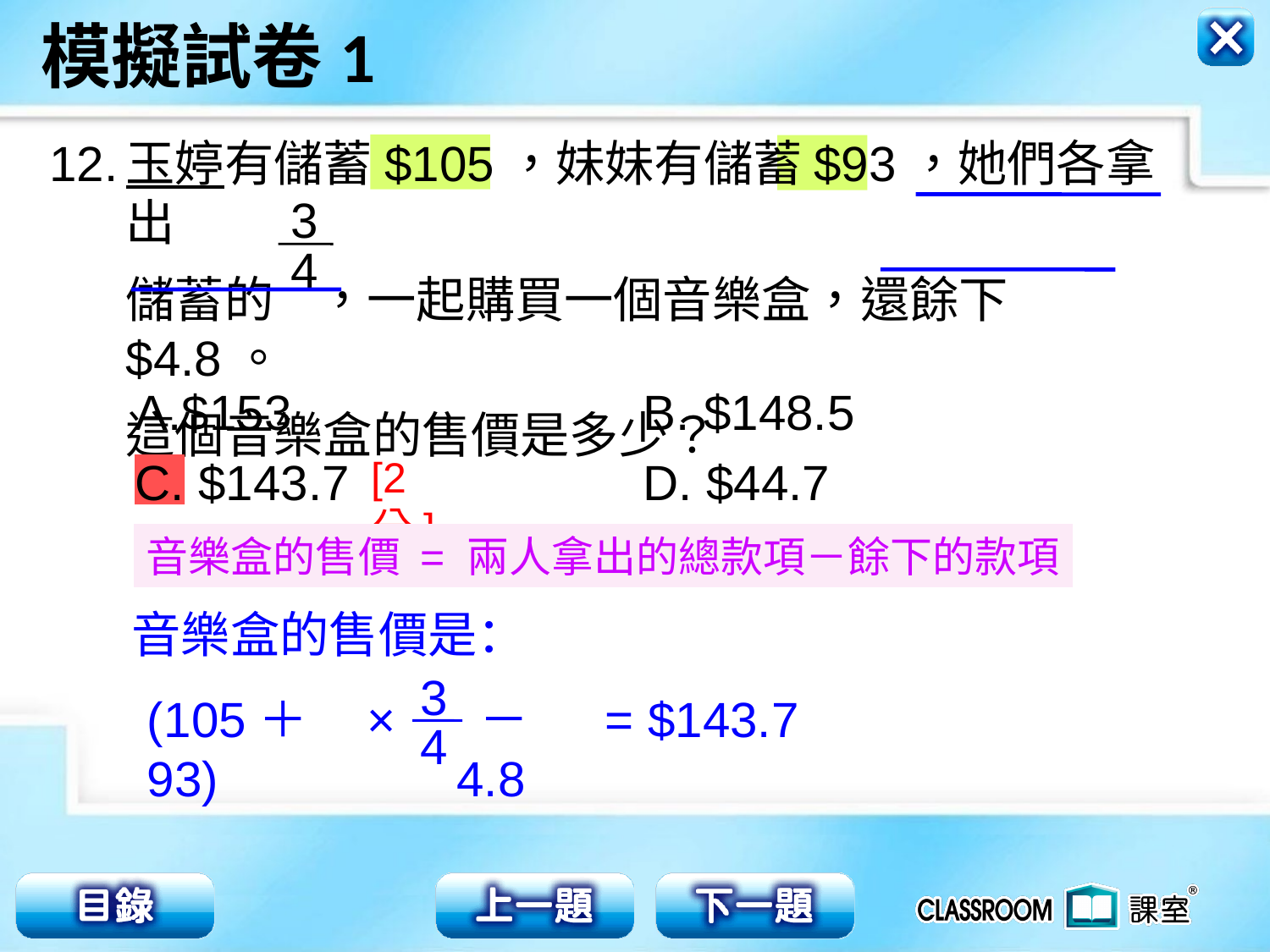

12.
玉婷有儲蓄$105，妹妹有儲蓄$93，她們各拿出
儲蓄的    ，一起購買一個音樂盒，還餘下$4.8。
這個音樂盒的售價是多少？

3
4

A.$153			B. $148.5
C. $143.7                  	D. $44.7
[2分]

音樂盒的售價 = 兩人拿出的總款項－餘下的款項
音樂盒的售價是：
3
4

×
 －4.8
= $143.7
(105＋93)